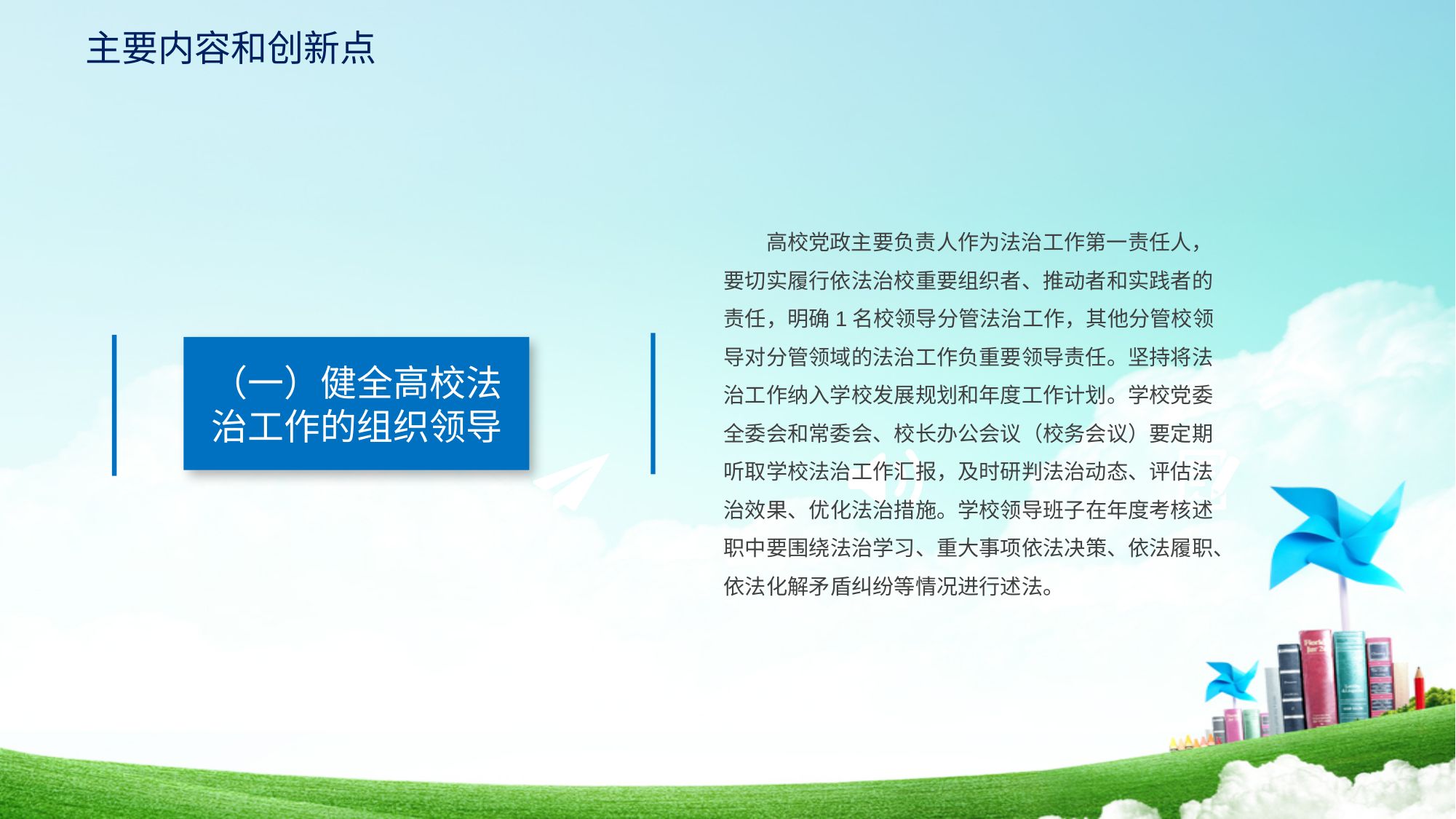

主要内容和创新点
高校党政主要负责人作为法治工作第一责任人，要切实履行依法治校重要组织者、推动者和实践者的责任，明确1名校领导分管法治工作，其他分管校领导对分管领域的法治工作负重要领导责任。坚持将法治工作纳入学校发展规划和年度工作计划。学校党委全委会和常委会、校长办公会议（校务会议）要定期听取学校法治工作汇报，及时研判法治动态、评估法治效果、优化法治措施。学校领导班子在年度考核述职中要围绕法治学习、重大事项依法决策、依法履职、依法化解矛盾纠纷等情况进行述法。

（一）健全高校法治工作的组织领导